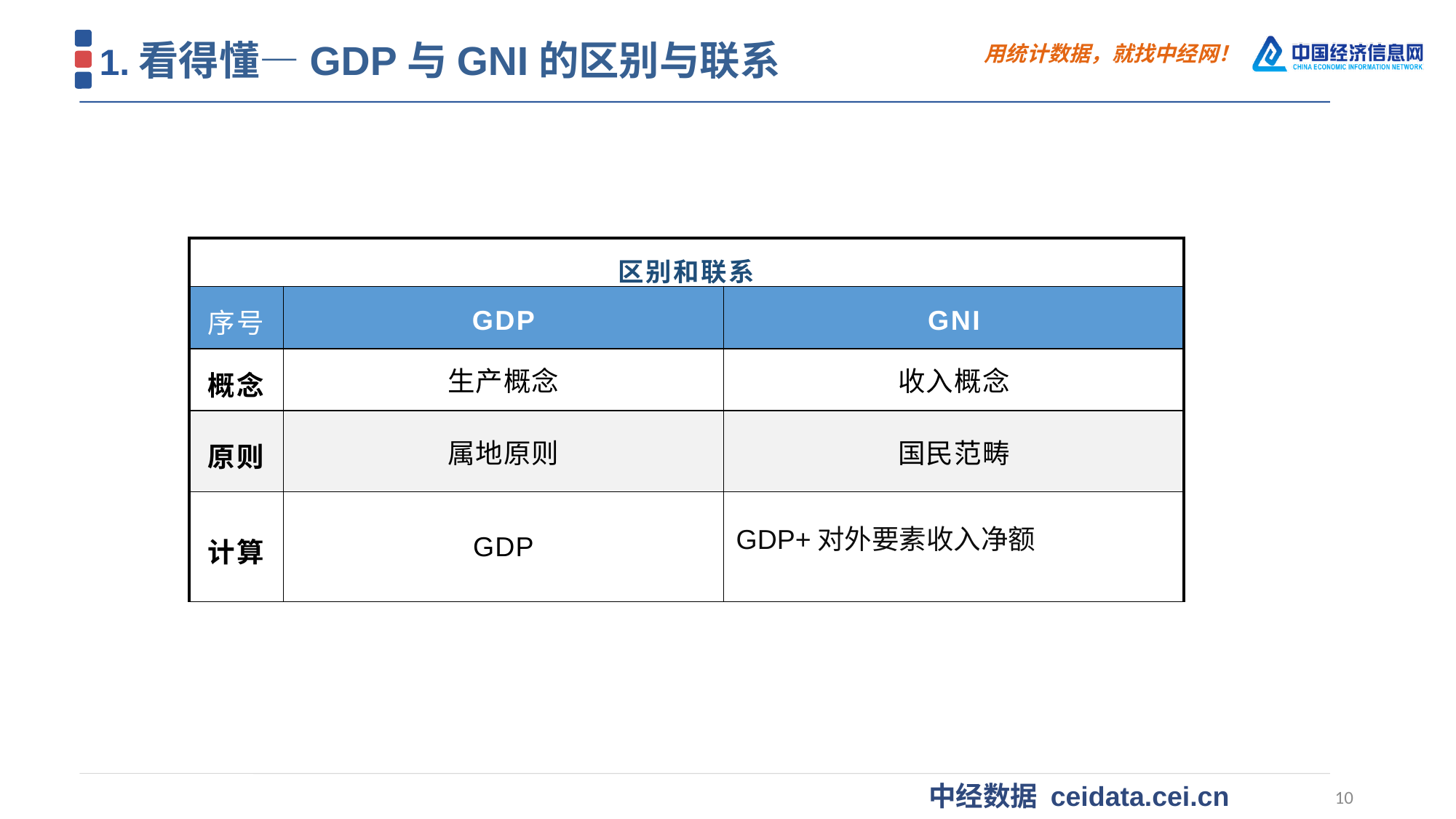

1.看得懂—GDP与GNI的区别与联系

| 区别和联系 |  |  |
| --- | --- | --- |
| 序号 | GDP | GNI |
| 概念 | 生产概念 | 收入概念 |
| 原则 | 属地原则 | 国民范畴 |
| 计算 | GDP | GDP+对外要素收入净额 |
10